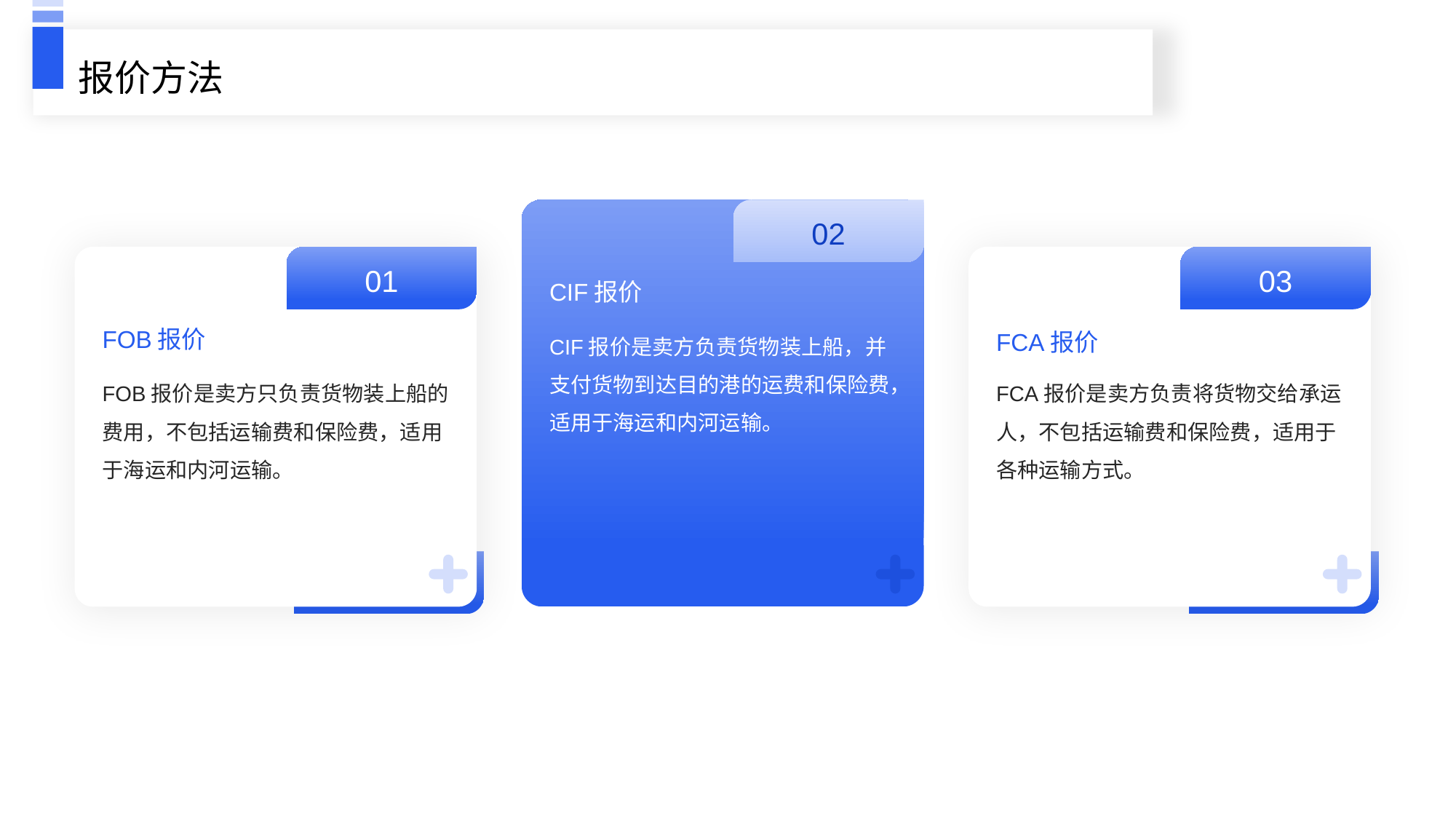

报价方法

02

01

03
CIF报价
CIF报价是卖方负责货物装上船，并支付货物到达目的港的运费和保险费，适用于海运和内河运输。
FOB报价
FCA报价
FOB报价是卖方只负责货物装上船的费用，不包括运输费和保险费，适用于海运和内河运输。
FCA报价是卖方负责将货物交给承运人，不包括运输费和保险费，适用于各种运输方式。